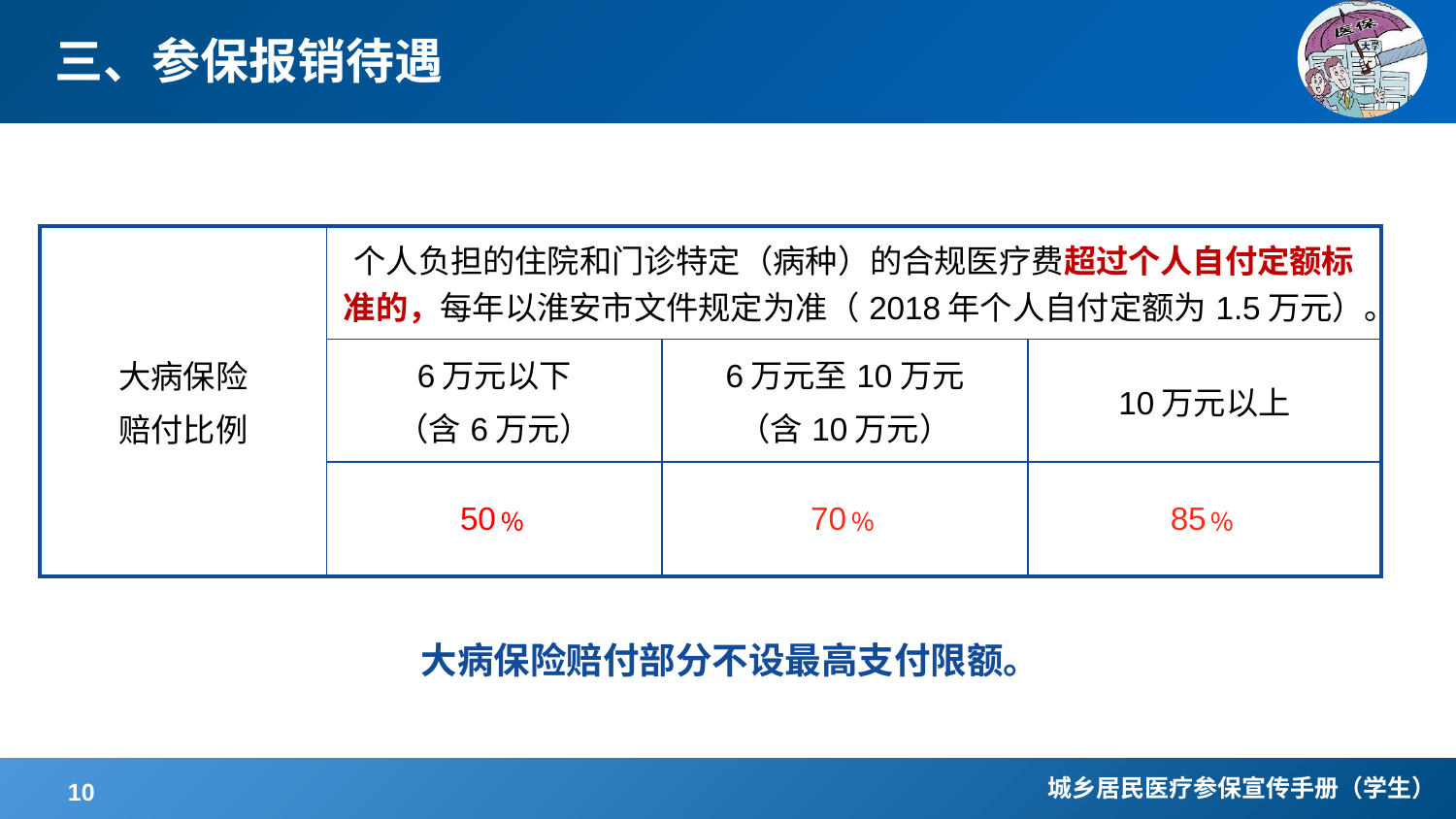

# 三、参保报销待遇
| 大病保险 赔付比例 | 个人负担的住院和门诊特定（病种）的合规医疗费超过个人自付定额标准的，每年以淮安市文件规定为准（2018年个人自付定额为1.5万元）。 |  |  |
| --- | --- | --- | --- |
|  | 6万元以下 （含6万元） | 6万元至10万元 （含10万元） | 10万元以上 |
|  | 50﹪ | 70﹪ | 85﹪ |
大病保险赔付部分不设最高支付限额。